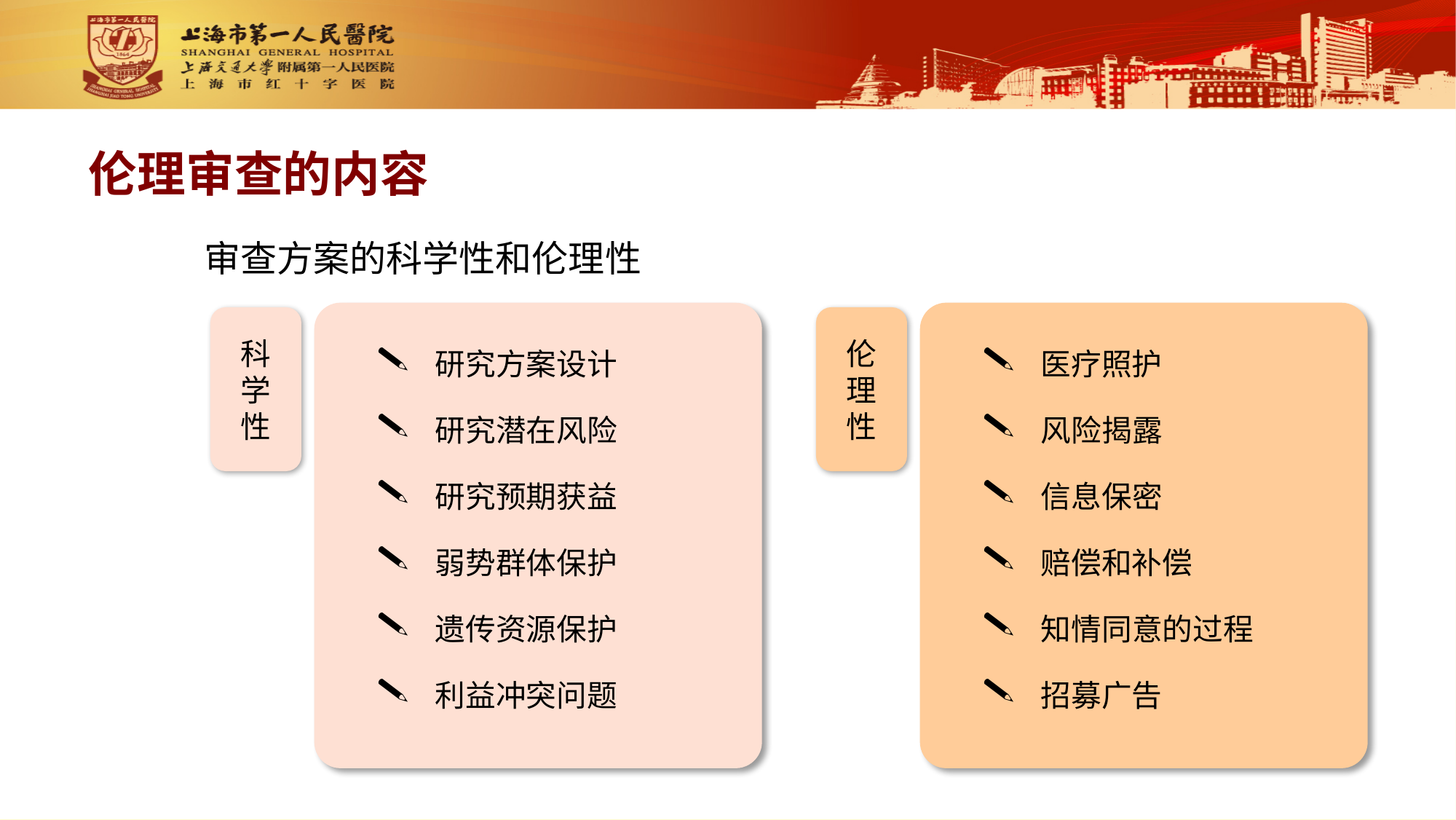

伦理审查的内容
审查方案的科学性和伦理性
 研究方案设计
 研究潜在风险
 研究预期获益
 弱势群体保护
 遗传资源保护
 利益冲突问题

 医疗照护
 风险揭露
 信息保密
 赔偿和补偿
 知情同意的过程
 招募广告

科
学
性
伦
理
性